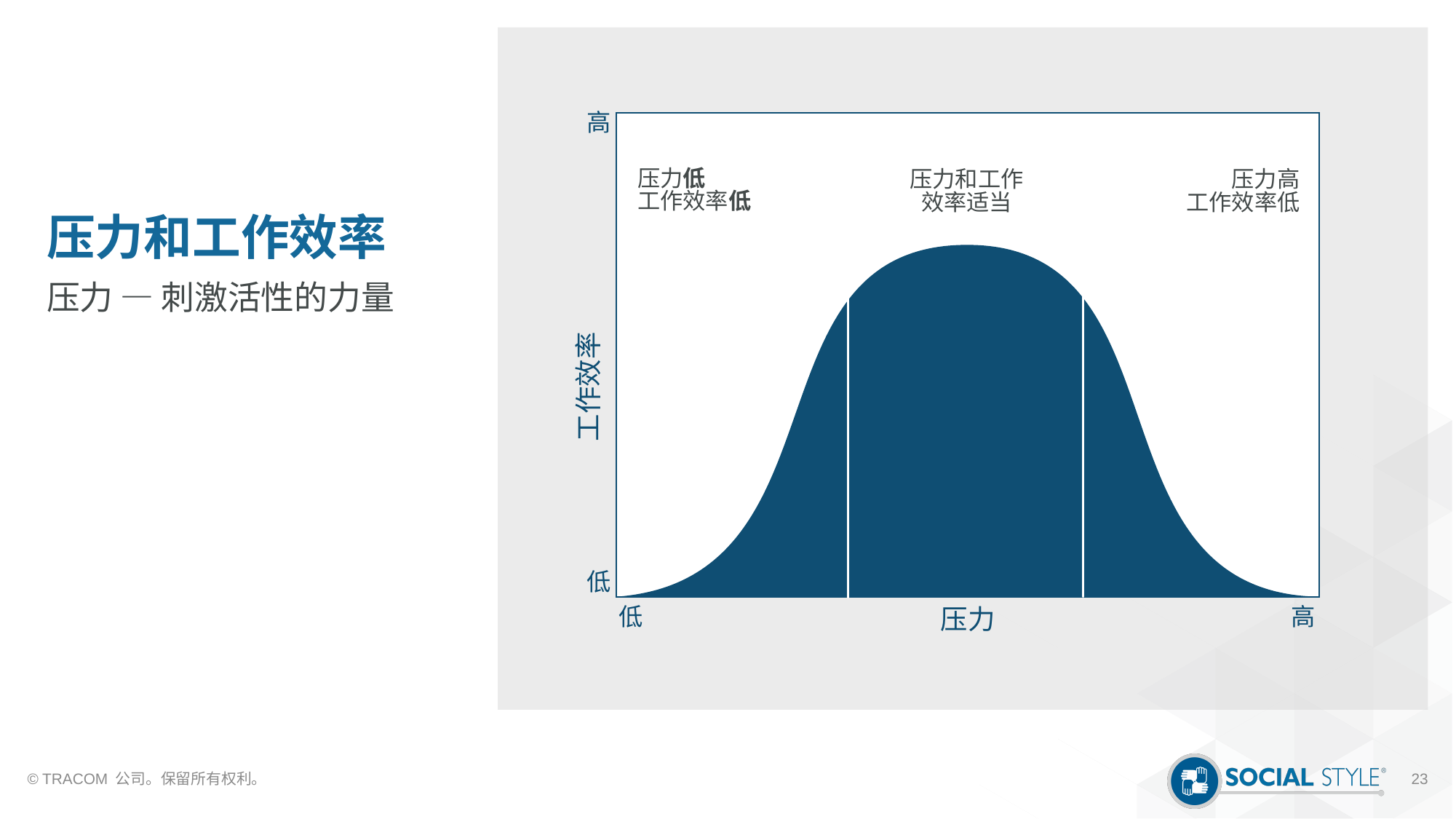

# 压力和工作效率

高

压力低
工作效率低
压力和工作
效率适当
压力高
工作效率低

压力 — 刺激活性的力量
工作效率
低
低
高
压力
© TRACOM 公司。保留所有权利。
23